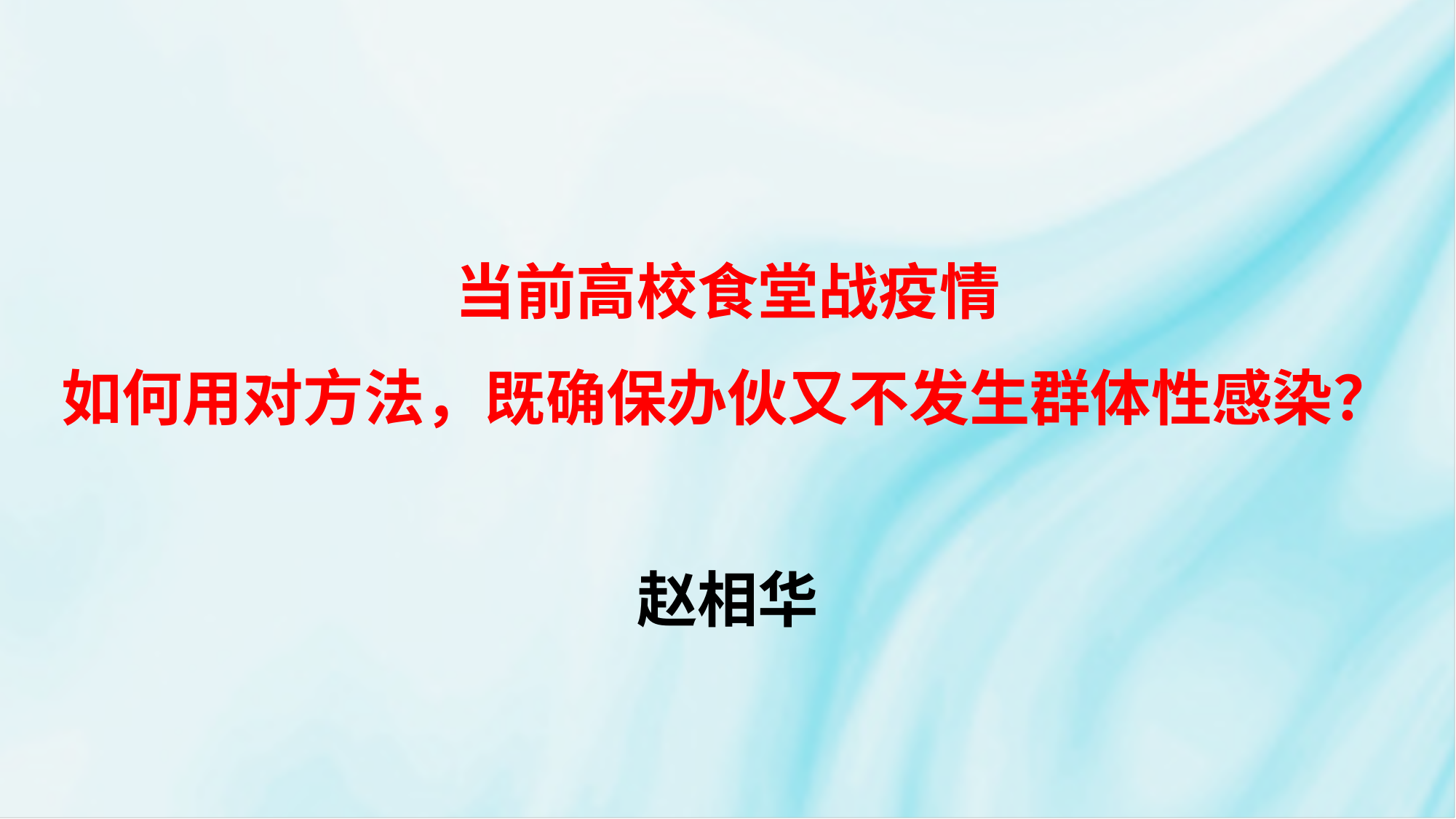

当前高校食堂战疫情
如何用对方法，既确保办伙又不发生群体性感染？
赵相华